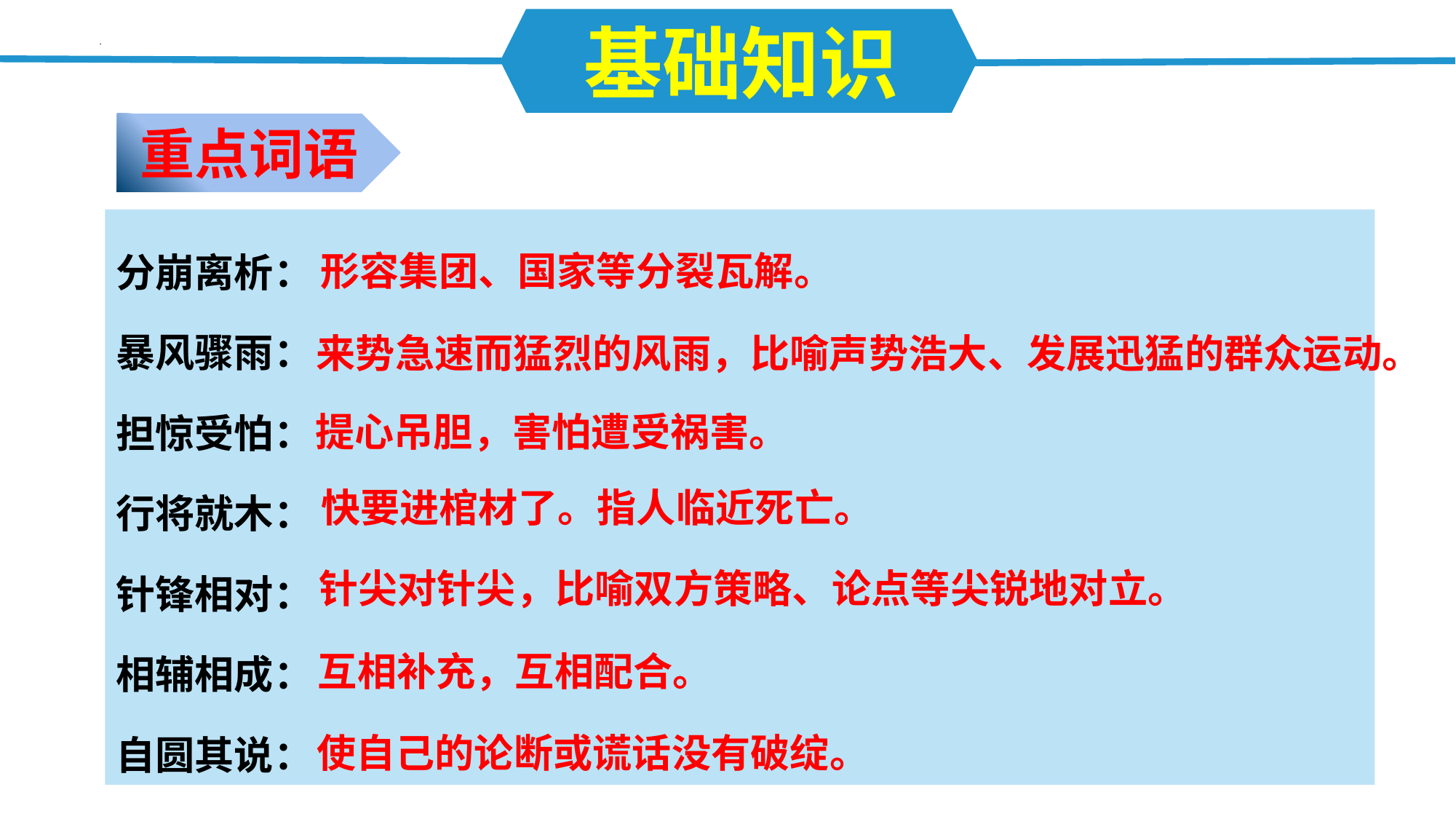

基础知识

重点词语
分崩离析：
暴风骤雨：
担惊受怕：
行将就木：
针锋相对：
相辅相成：
自圆其说：
形容集团、国家等分裂瓦解。
来势急速而猛烈的风雨，比喻声势浩大、发展迅猛的群众运动。
提心吊胆，害怕遭受祸害。
快要进棺材了。指人临近死亡。
针尖对针尖，比喻双方策略、论点等尖锐地对立。
互相补充，互相配合。
使自己的论断或谎话没有破绽。